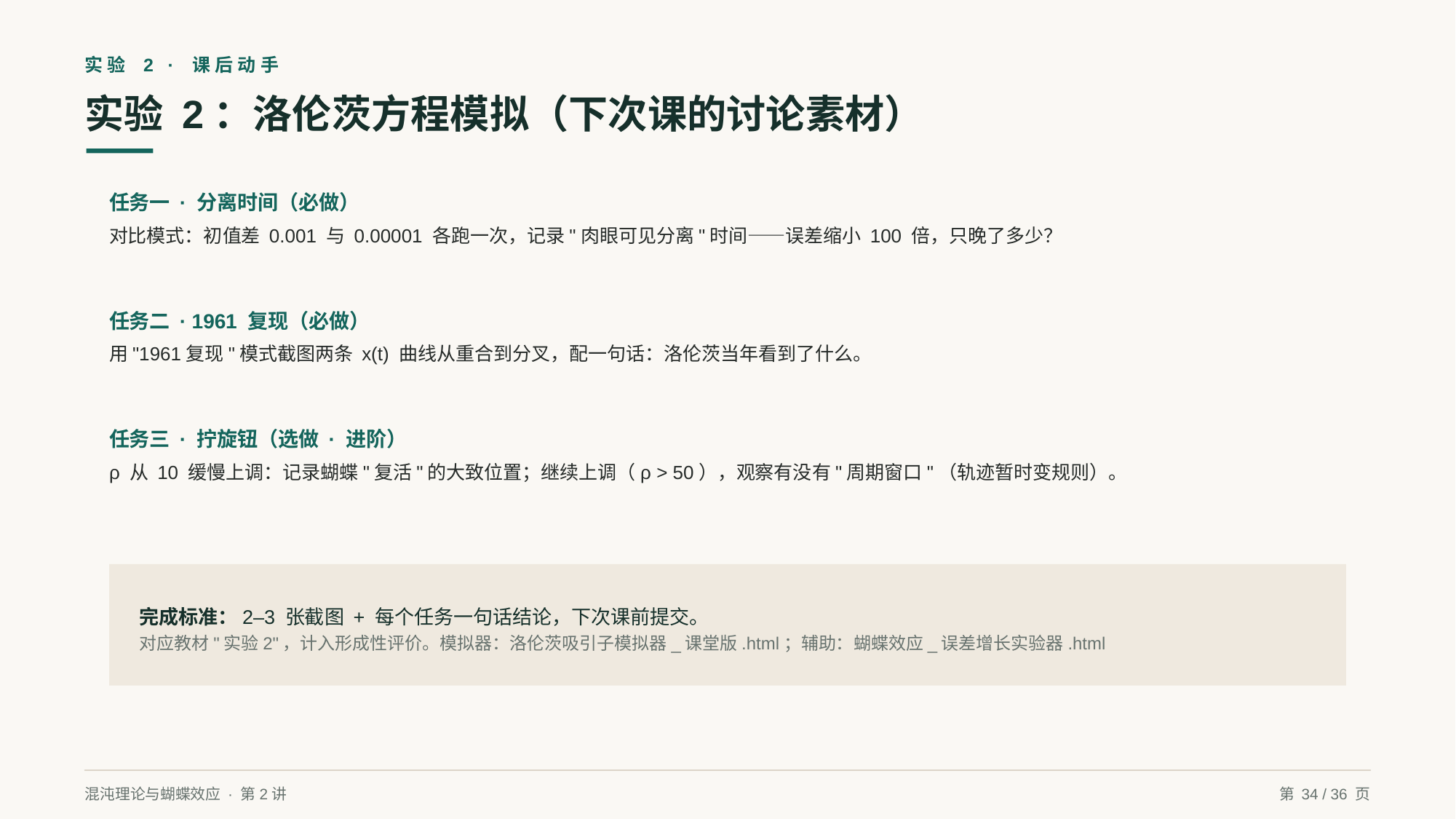

实验 2 · 课后动手
实验 2：洛伦茨方程模拟（下次课的讨论素材）

任务一 · 分离时间（必做）
对比模式：初值差 0.001 与 0.00001 各跑一次，记录"肉眼可见分离"时间——误差缩小 100 倍，只晚了多少？
任务二 · 1961 复现（必做）
用"1961复现"模式截图两条 x(t) 曲线从重合到分叉，配一句话：洛伦茨当年看到了什么。
任务三 · 拧旋钮（选做 · 进阶）
ρ 从 10 缓慢上调：记录蝴蝶"复活"的大致位置；继续上调（ρ > 50），观察有没有"周期窗口"（轨迹暂时变规则）。

完成标准：2–3 张截图 + 每个任务一句话结论，下次课前提交。
对应教材"实验2"，计入形成性评价。模拟器：洛伦茨吸引子模拟器_课堂版.html；辅助：蝴蝶效应_误差增长实验器.html

混沌理论与蝴蝶效应 · 第2讲
第 34 / 36 页